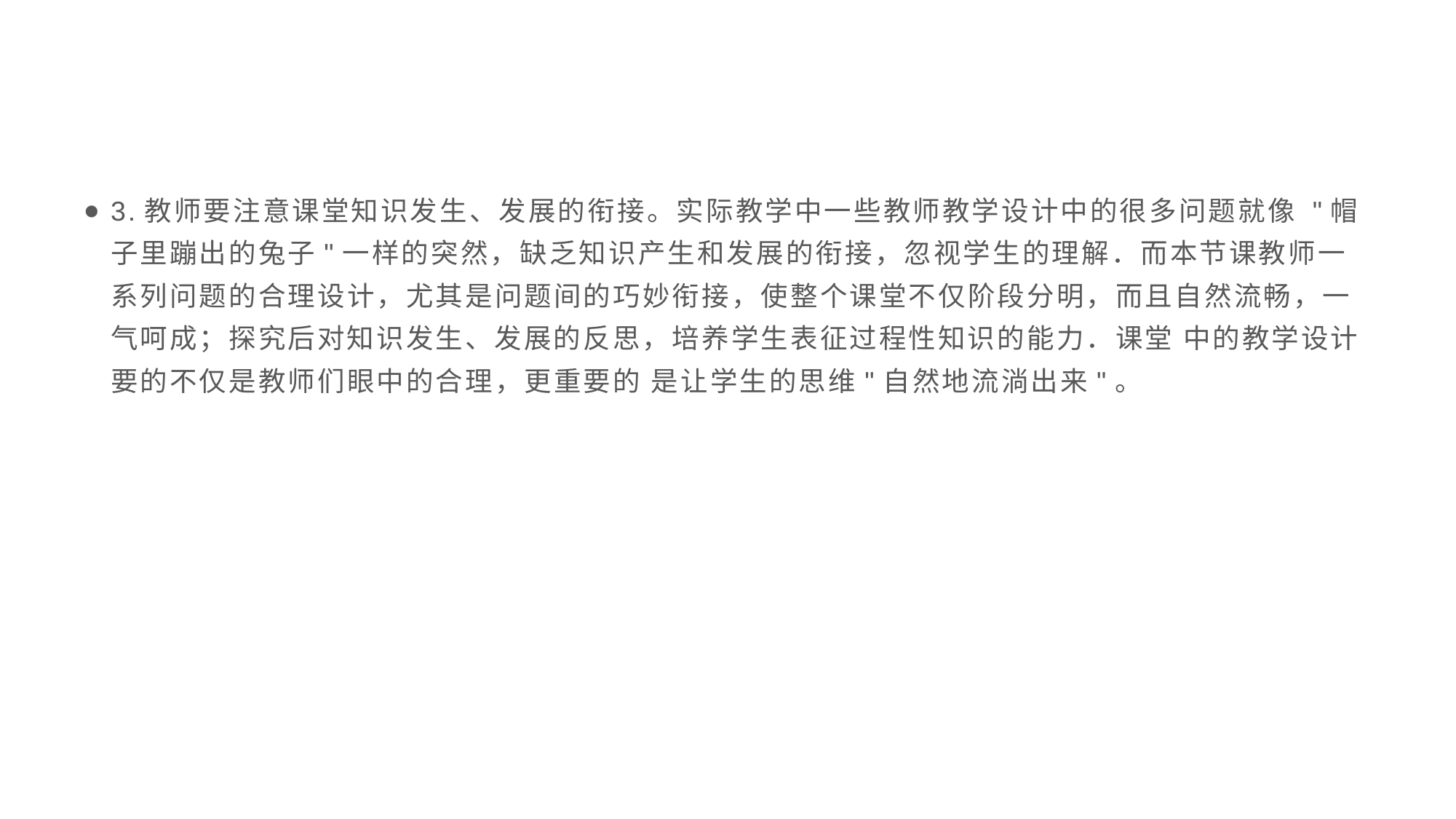

3.教师要注意课堂知识发生、发展的衔接。实际教学中一些教师教学设计中的很多问题就像 "帽子里蹦出的兔子"一样的突然，缺乏知识产生和发展的衔接，忽视学生的理解．而本节课教师一系列问题的合理设计，尤其是问题间的巧妙衔接，使整个课堂不仅阶段分明，而且自然流畅，一气呵成；探究后对知识发生、发展的反思，培养学生表征过程性知识的能力．课堂 中的教学设计要的不仅是教师们眼中的合理，更重要的 是让学生的思维"自然地流淌出来"。